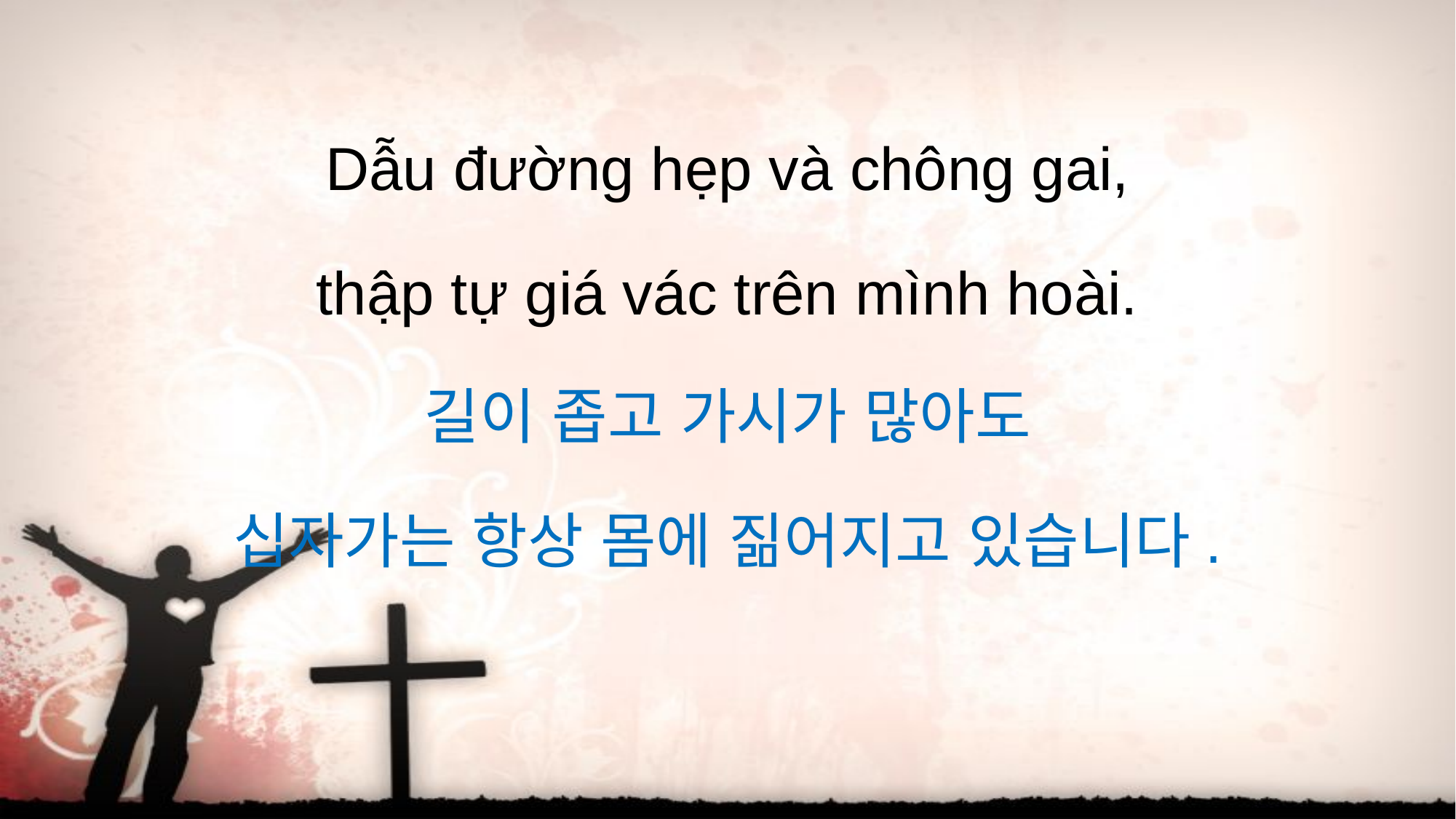

Dẫu đường hẹp và chông gai,
thập tự giá vác trên mình hoài.
길이 좁고 가시가 많아도
십자가는 항상 몸에 짊어지고 있습니다.